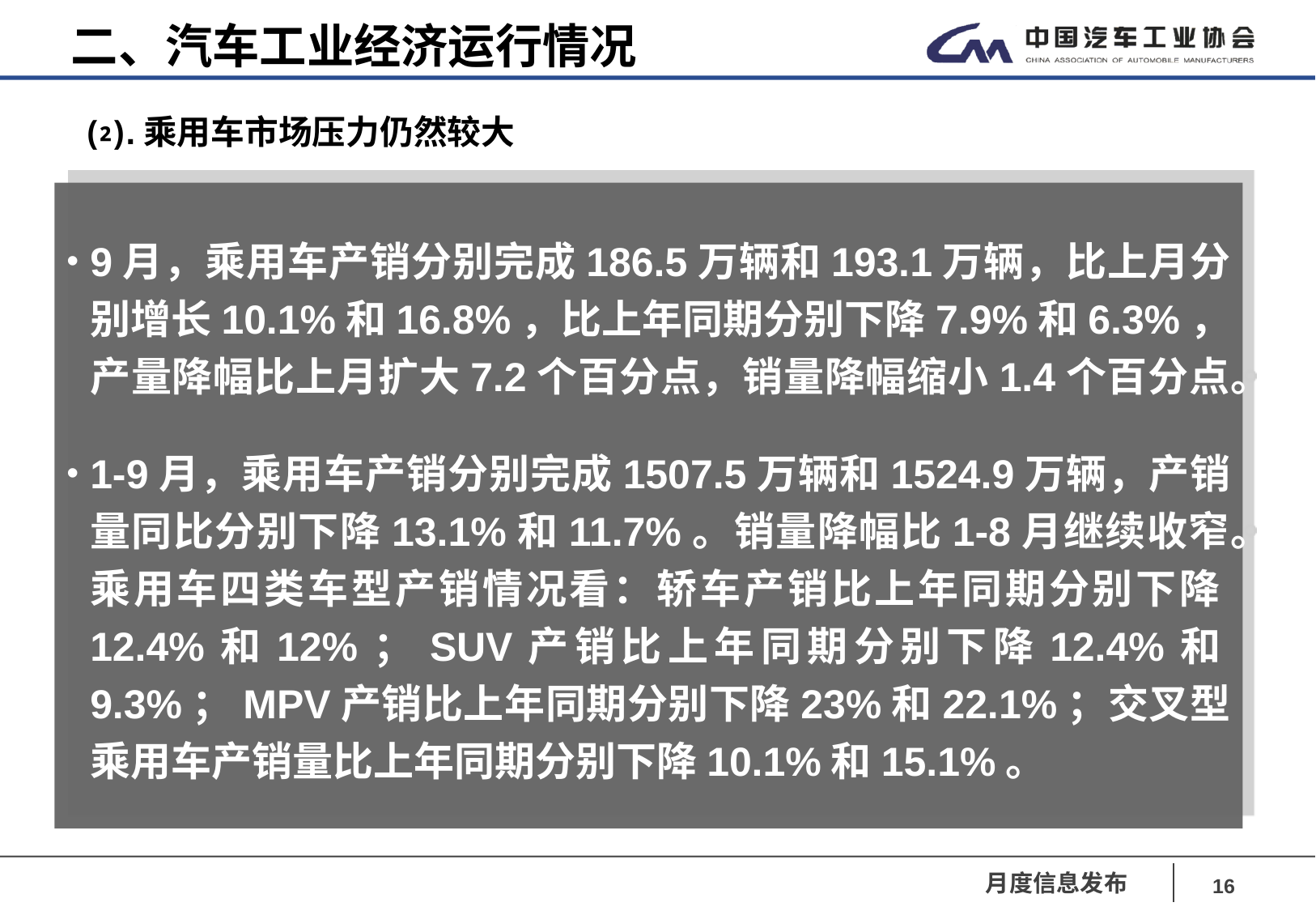

二、汽车工业经济运行情况
  ⑵.乘用车市场压力仍然较大
9月，乘用车产销分别完成186.5万辆和193.1万辆，比上月分别增长10.1%和16.8%，比上年同期分别下降7.9%和6.3%，产量降幅比上月扩大7.2个百分点，销量降幅缩小1.4个百分点。
1-9月，乘用车产销分别完成1507.5万辆和1524.9万辆，产销量同比分别下降13.1%和11.7%。销量降幅比1-8月继续收窄。乘用车四类车型产销情况看：轿车产销比上年同期分别下降12.4%和12%；SUV产销比上年同期分别下降12.4%和9.3%；MPV产销比上年同期分别下降23%和22.1%；交叉型乘用车产销量比上年同期分别下降10.1%和15.1%。